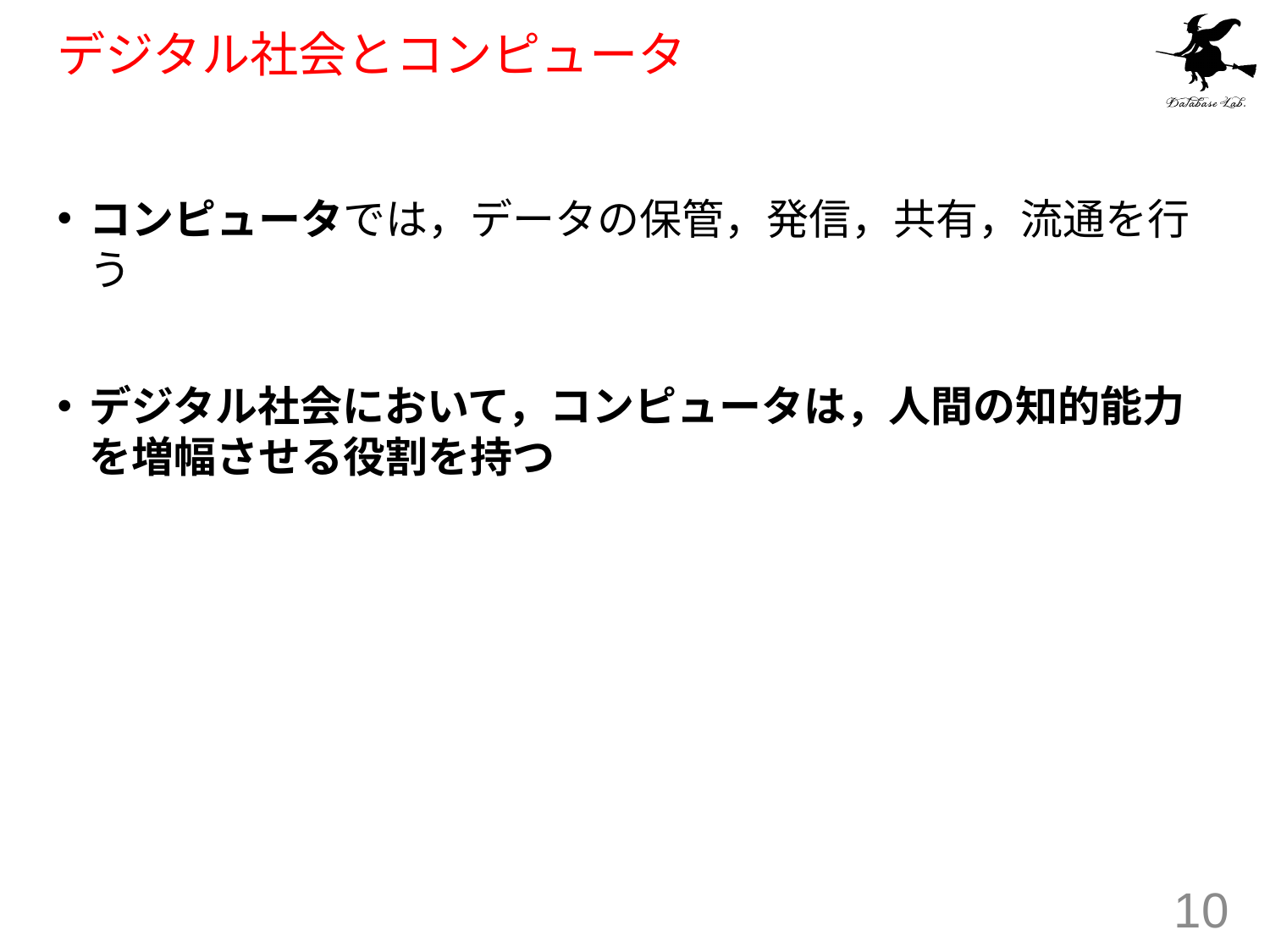

# デジタル社会とコンピュータ

コンピュータでは，データの保管，発信，共有，流通を行う

デジタル社会において，コンピュータは，人間の知的能力を増幅させる役割を持つ

10